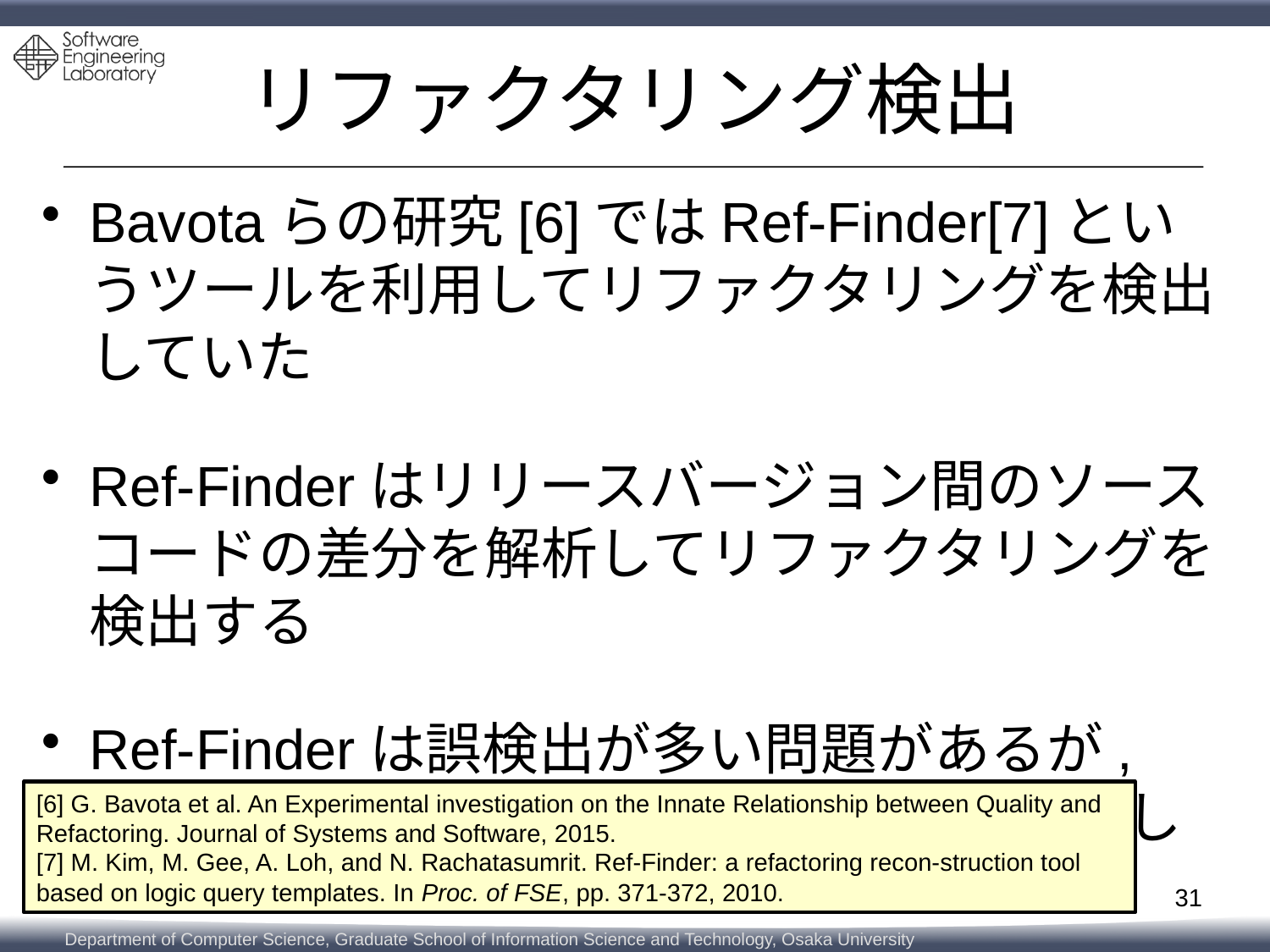

# リファクタリング検出
Bavotaらの研究[6]ではRef-Finder[7]というツールを利用してリファクタリングを検出していた

Ref-Finderはリリースバージョン間のソースコードの差分を解析してリファクタリングを検出する

Ref-Finderは誤検出が多い問題があるが, Bavotaらは検出結果を目視で正解を確認した
[6] G. Bavota et al. An Experimental investigation on the Innate Relationship between Quality and Refactoring. Journal of Systems and Software, 2015.
[7] M. Kim, M. Gee, A. Loh, and N. Rachatasumrit. Ref-Finder: a refactoring recon-struction tool based on logic query templates. In Proc. of FSE, pp. 371-372, 2010.
31